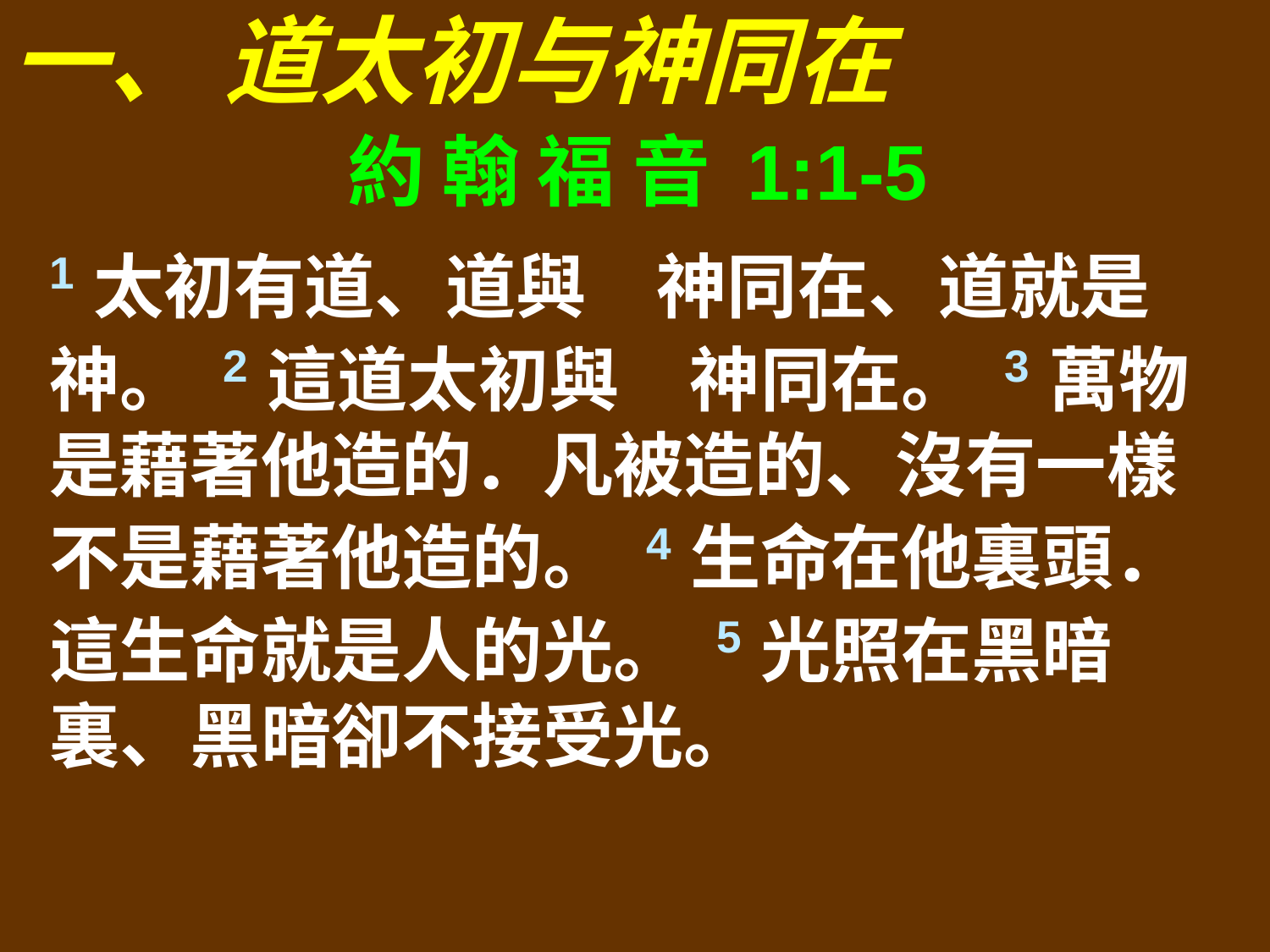

一、 道太初与神同在
約 翰 福 音 1:1-5
1太初有道、道與　神同在、道就是　神。 2這道太初與　神同在。 3萬物是藉著他造的．凡被造的、沒有一樣不是藉著他造的。 4生命在他裏頭．這生命就是人的光。 5光照在黑暗裏、黑暗卻不接受光。